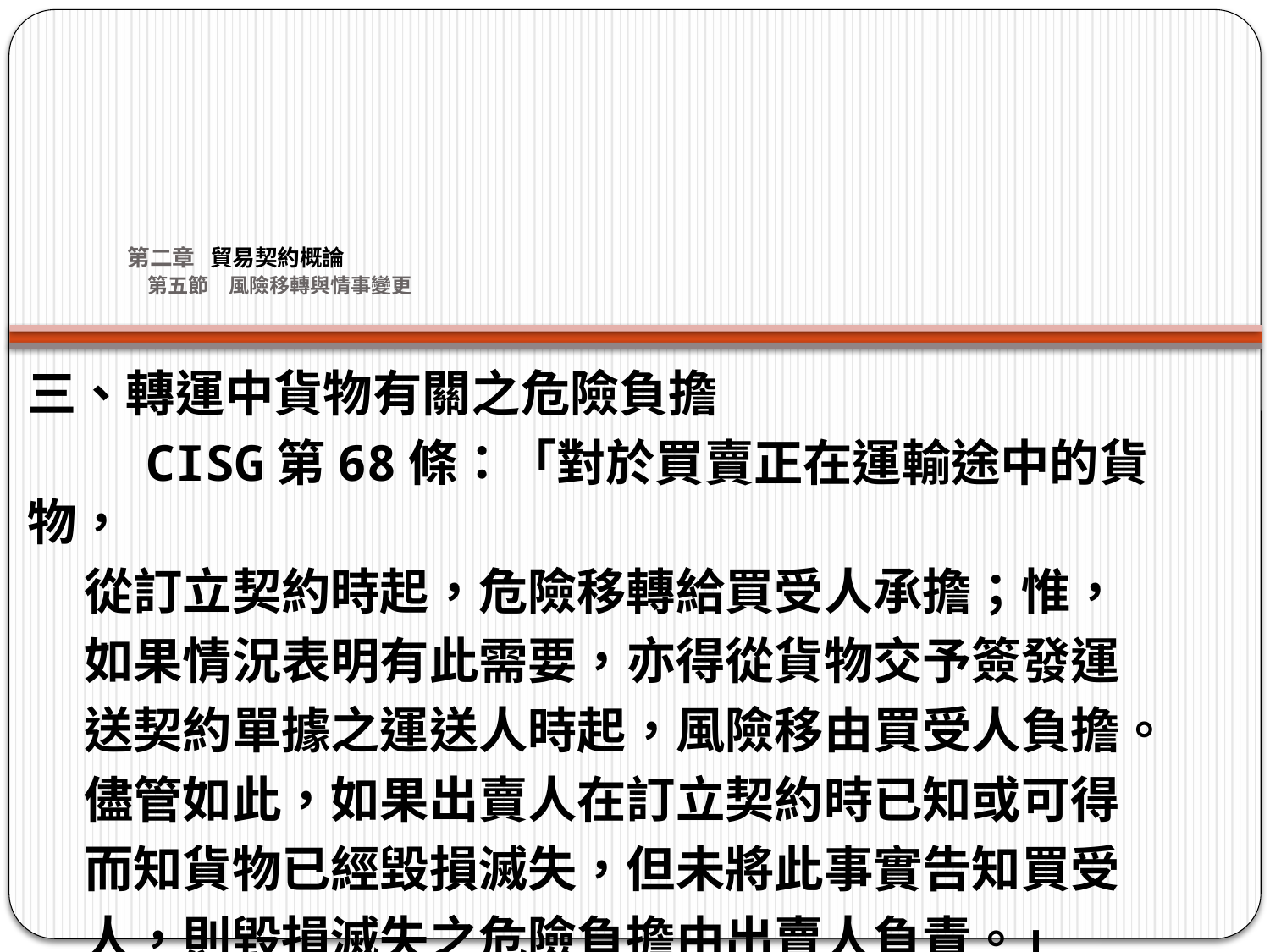

# 第二章   貿易契約概論 第五節　風險移轉與情事變更
三、轉運中貨物有關之危險負擔
    CISG第68條：「對於買賣正在運輸途中的貨物，
    從訂立契約時起，危險移轉給買受人承擔；惟，
    如果情況表明有此需要，亦得從貨物交予簽發運
    送契約單據之運送人時起，風險移由買受人負擔。
    儘管如此，如果出賣人在訂立契約時已知或可得
    而知貨物已經毀損滅失，但未將此事實告知買受
    人，則毀損滅失之危險負擔由出賣人負責。」